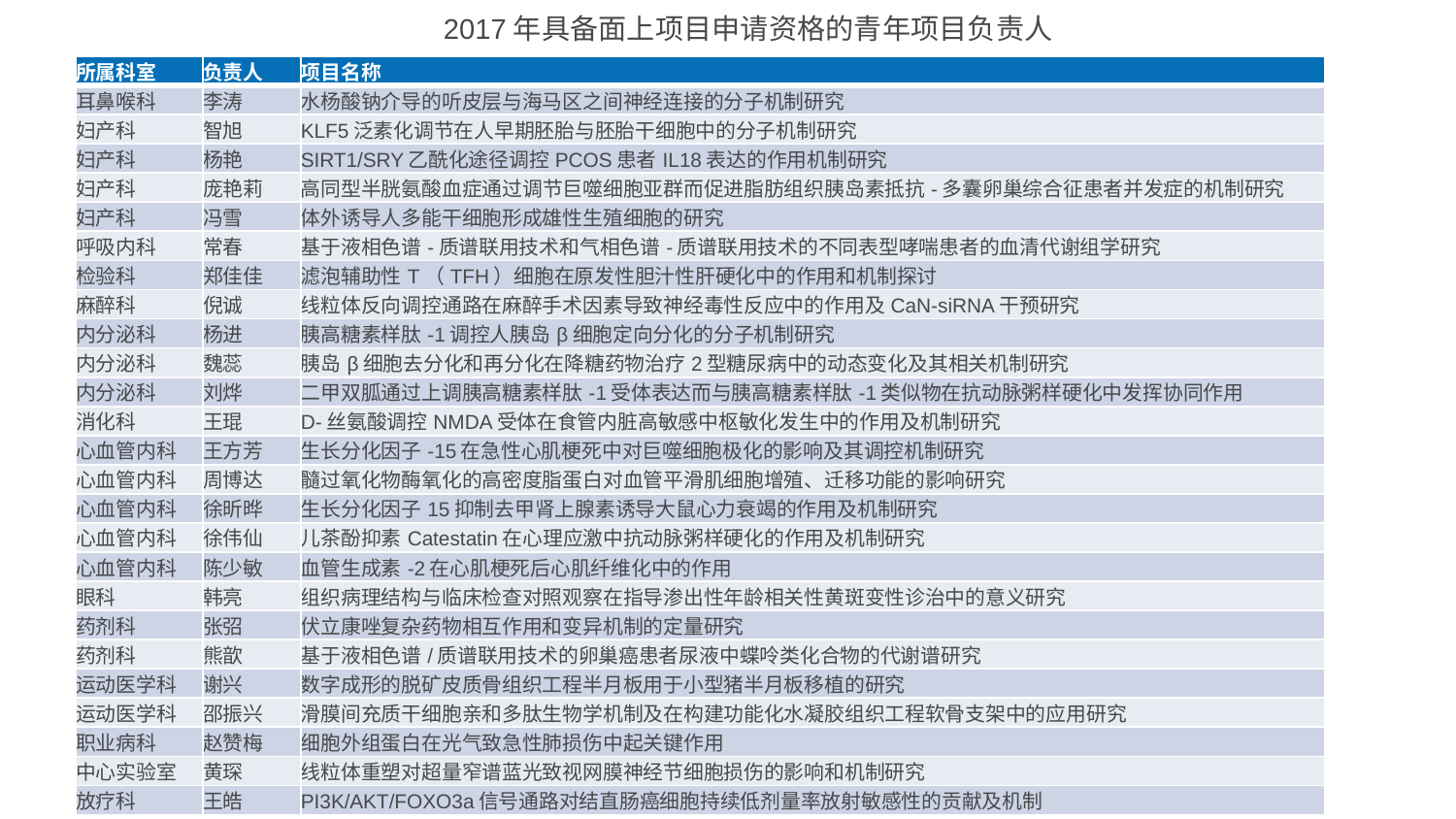

2017年具备面上项目申请资格的青年项目负责人
| 所属科室 | 负责人 | 项目名称 |
| --- | --- | --- |
| 耳鼻喉科 | 李涛 | 水杨酸钠介导的听皮层与海马区之间神经连接的分子机制研究 |
| 妇产科 | 智旭 | KLF5泛素化调节在人早期胚胎与胚胎干细胞中的分子机制研究 |
| 妇产科 | 杨艳 | SIRT1/SRY乙酰化途径调控PCOS患者IL18表达的作用机制研究 |
| 妇产科 | 庞艳莉 | 高同型半胱氨酸血症通过调节巨噬细胞亚群而促进脂肪组织胰岛素抵抗-多囊卵巢综合征患者并发症的机制研究 |
| 妇产科 | 冯雪 | 体外诱导人多能干细胞形成雄性生殖细胞的研究 |
| 呼吸内科 | 常春 | 基于液相色谱-质谱联用技术和气相色谱-质谱联用技术的不同表型哮喘患者的血清代谢组学研究 |
| 检验科 | 郑佳佳 | 滤泡辅助性T（TFH）细胞在原发性胆汁性肝硬化中的作用和机制探讨 |
| 麻醉科 | 倪诚 | 线粒体反向调控通路在麻醉手术因素导致神经毒性反应中的作用及CaN-siRNA干预研究 |
| 内分泌科 | 杨进 | 胰高糖素样肽-1调控人胰岛β细胞定向分化的分子机制研究 |
| 内分泌科 | 魏蕊 | 胰岛β细胞去分化和再分化在降糖药物治疗2型糖尿病中的动态变化及其相关机制研究 |
| 内分泌科 | 刘烨 | 二甲双胍通过上调胰高糖素样肽-1受体表达而与胰高糖素样肽-1类似物在抗动脉粥样硬化中发挥协同作用 |
| 消化科 | 王琨 | D-丝氨酸调控NMDA受体在食管内脏高敏感中枢敏化发生中的作用及机制研究 |
| 心血管内科 | 王方芳 | 生长分化因子-15在急性心肌梗死中对巨噬细胞极化的影响及其调控机制研究 |
| 心血管内科 | 周博达 | 髓过氧化物酶氧化的高密度脂蛋白对血管平滑肌细胞增殖、迁移功能的影响研究 |
| 心血管内科 | 徐昕晔 | 生长分化因子15抑制去甲肾上腺素诱导大鼠心力衰竭的作用及机制研究 |
| 心血管内科 | 徐伟仙 | 儿茶酚抑素Catestatin在心理应激中抗动脉粥样硬化的作用及机制研究 |
| 心血管内科 | 陈少敏 | 血管生成素-2在心肌梗死后心肌纤维化中的作用 |
| 眼科 | 韩亮 | 组织病理结构与临床检查对照观察在指导渗出性年龄相关性黄斑变性诊治中的意义研究 |
| 药剂科 | 张弨 | 伏立康唑复杂药物相互作用和变异机制的定量研究 |
| 药剂科 | 熊歆 | 基于液相色谱/质谱联用技术的卵巢癌患者尿液中蝶呤类化合物的代谢谱研究 |
| 运动医学科 | 谢兴 | 数字成形的脱矿皮质骨组织工程半月板用于小型猪半月板移植的研究 |
| 运动医学科 | 邵振兴 | 滑膜间充质干细胞亲和多肽生物学机制及在构建功能化水凝胶组织工程软骨支架中的应用研究 |
| 职业病科 | 赵赞梅 | 细胞外组蛋白在光气致急性肺损伤中起关键作用 |
| 中心实验室 | 黄琛 | 线粒体重塑对超量窄谱蓝光致视网膜神经节细胞损伤的影响和机制研究 |
| 放疗科 | 王皓 | PI3K/AKT/FOXO3a信号通路对结直肠癌细胞持续低剂量率放射敏感性的贡献及机制 |